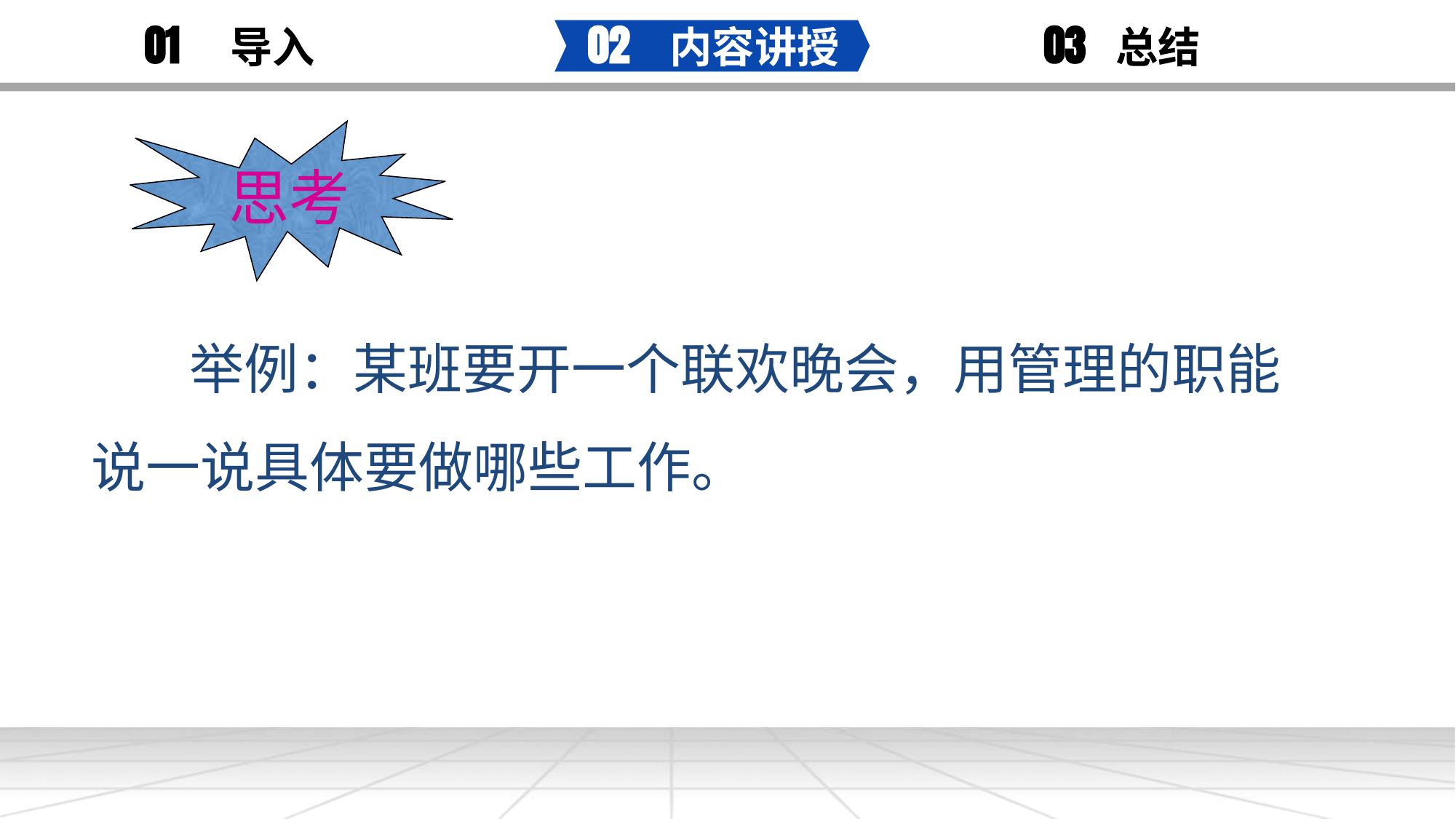

02   内容讲授
03  总结
01    导入

思考
添加
标题
        举例：某班要开一个联欢晚会，用管理的职能
说一说具体要做哪些工作。